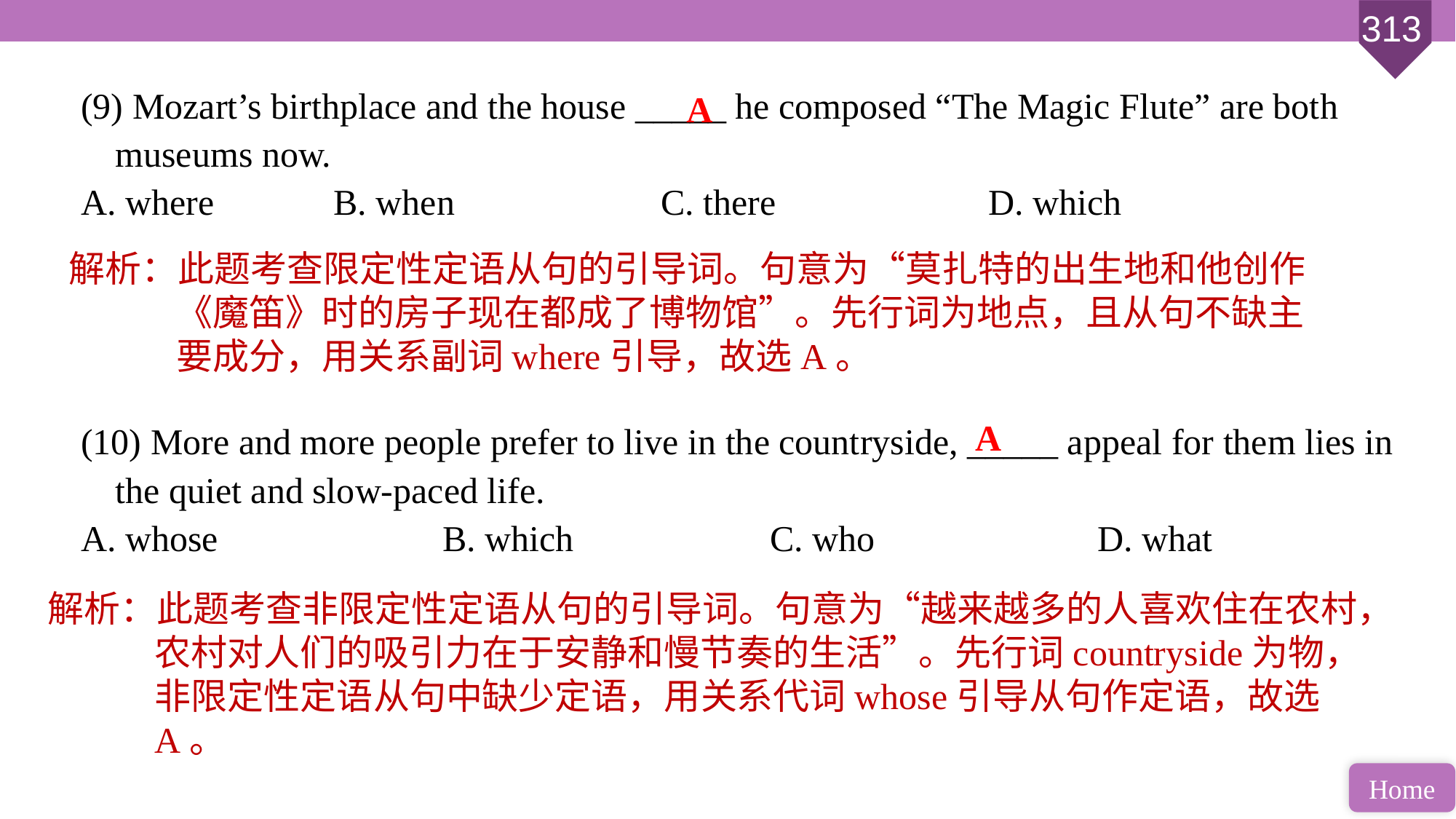

(9) Mozart’s birthplace and the house _____ he composed “The Magic Flute” are both museums now.
A. where 		B. when 		C. there 		D. which

(10) More and more people prefer to live in the countryside, _____ appeal for them lies in the quiet and slow-paced life.
A. whose 		B. which 		C. who			D. what
A
解析：此题考查限定性定语从句的引导词。句意为“莫扎特的出生地和他创作《魔笛》时的房子现在都成了博物馆”。先行词为地点，且从句不缺主要成分，用关系副词where引导，故选A。
A
解析：此题考查非限定性定语从句的引导词。句意为“越来越多的人喜欢住在农村，农村对人们的吸引力在于安静和慢节奏的生活”。先行词countryside为物，非限定性定语从句中缺少定语，用关系代词whose引导从句作定语，故选A。